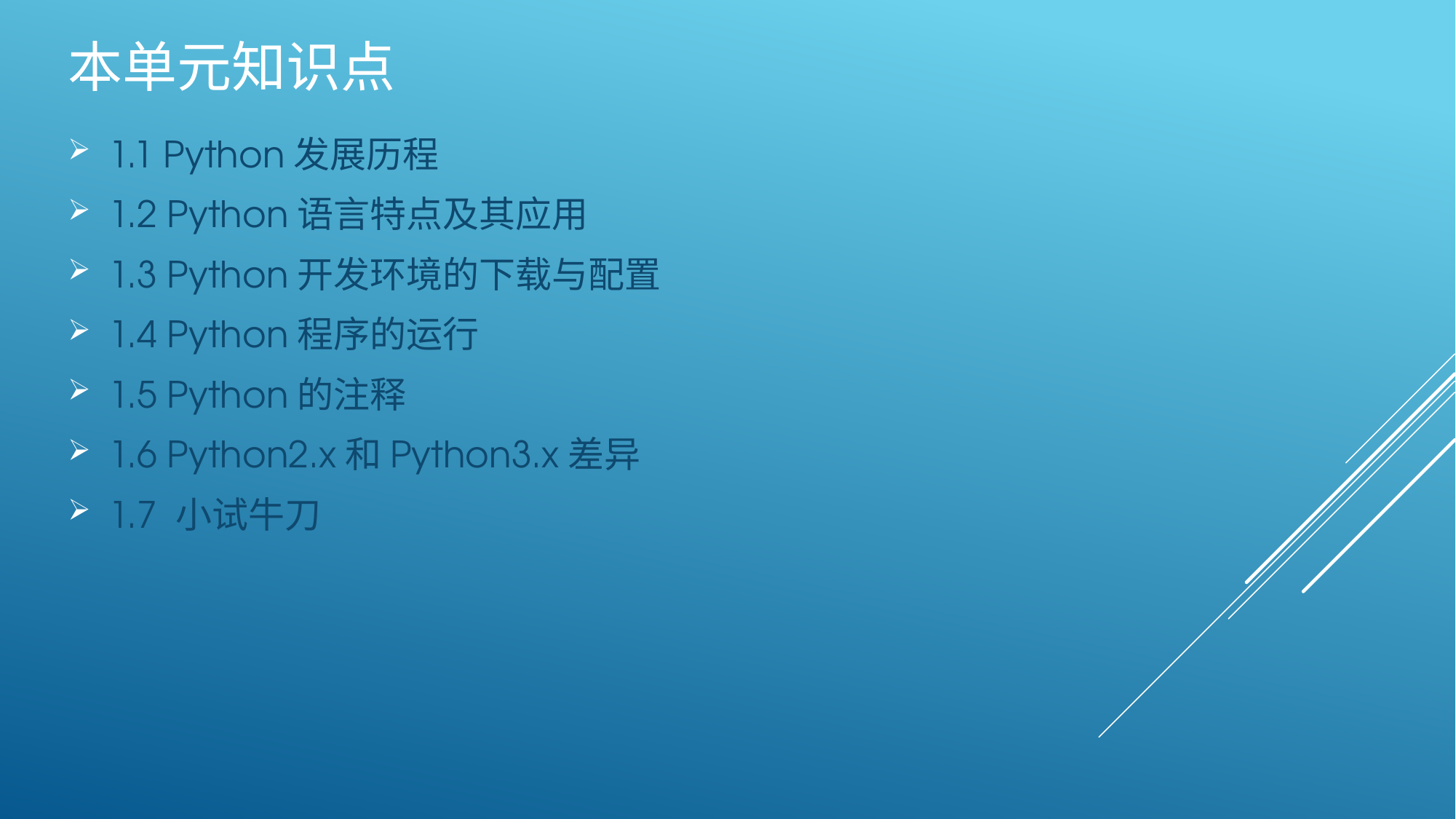

# 本单元知识点
1.1 Python发展历程
1.2 Python语言特点及其应用
1.3 Python开发环境的下载与配置
1.4 Python程序的运行
1.5 Python的注释
1.6 Python2.x和Python3.x差异
1.7 小试牛刀